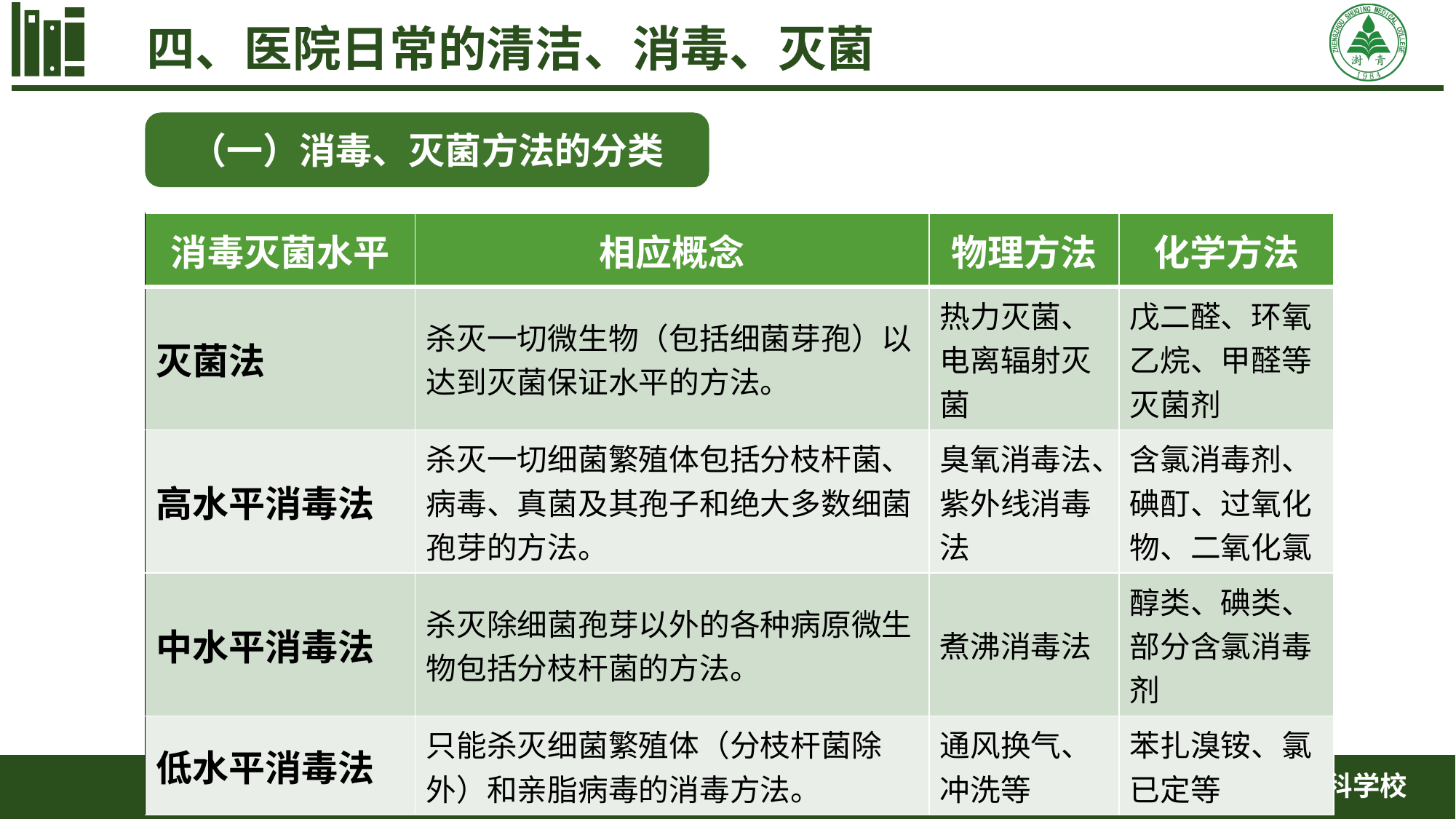

四、医院日常的清洁、消毒、灭菌

（一）消毒、灭菌方法的分类
| 消毒灭菌水平 | 相应概念 | 物理方法 | 化学方法 |
| --- | --- | --- | --- |
| 灭菌法 | 杀灭一切微生物（包括细菌芽孢）以达到灭菌保证水平的方法。 | 热力灭菌、电离辐射灭菌 | 戊二醛、环氧乙烷、甲醛等灭菌剂 |
| 高水平消毒法 | 杀灭一切细菌繁殖体包括分枝杆菌、病毒、真菌及其孢子和绝大多数细菌孢芽的方法。 | 臭氧消毒法、紫外线消毒法 | 含氯消毒剂、碘酊、过氧化物、二氧化氯 |
| 中水平消毒法 | 杀灭除细菌孢芽以外的各种病原微生物包括分枝杆菌的方法。 | 煮沸消毒法 | 醇类、碘类、部分含氯消毒剂 |
| 低水平消毒法 | 只能杀灭细菌繁殖体（分枝杆菌除外）和亲脂病毒的消毒方法。 | 通风换气、冲洗等 | 苯扎溴铵、氯已定等 |
郑州澍青医学高等专科学校